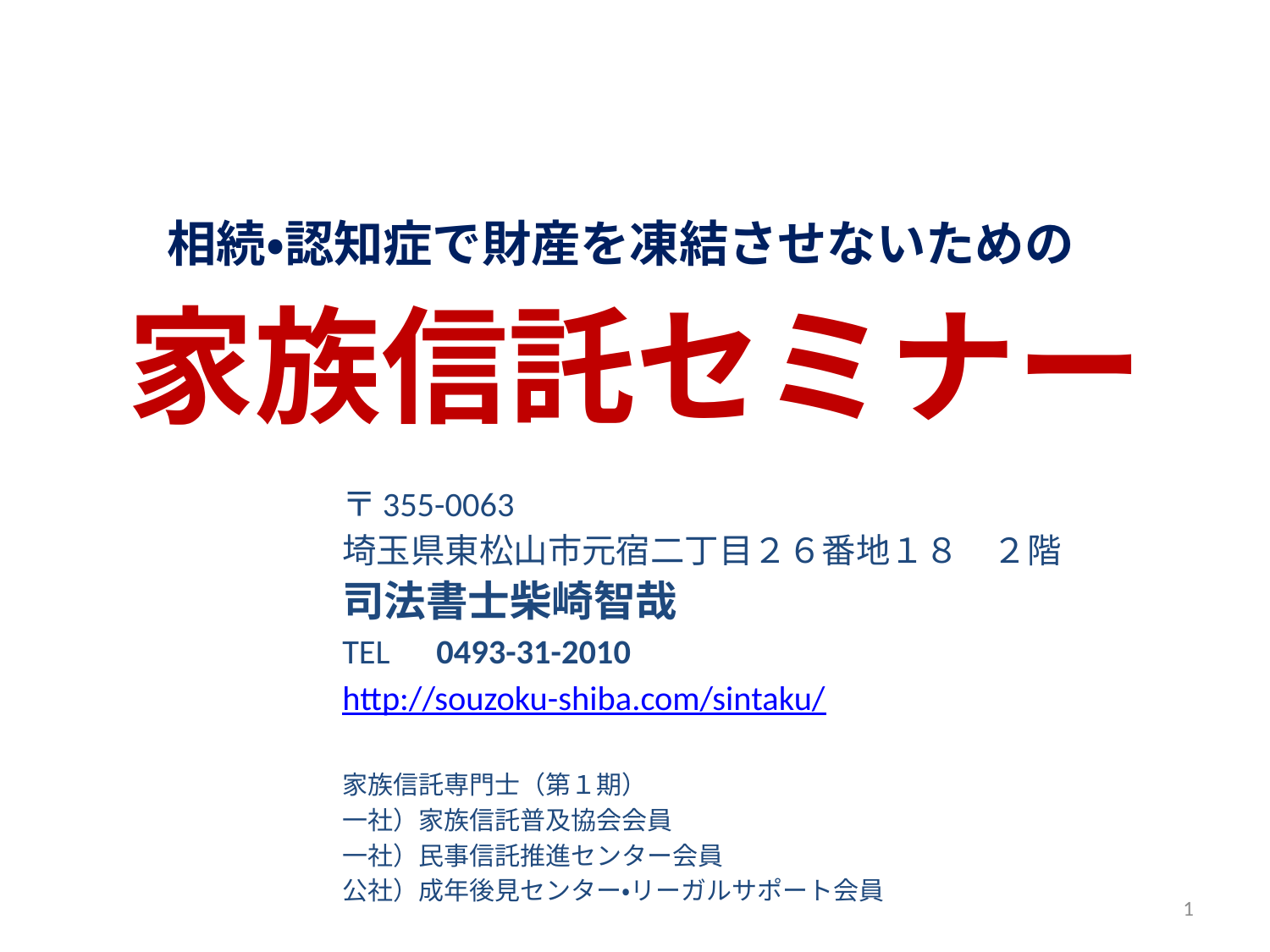

家族信託セミナー
相続・認知症で財産を凍結させないための
〒355-0063
埼玉県東松山市元宿二丁目２６番地１８　２階
司法書士柴崎智哉
TEL　0493-31-2010
http://souzoku-shiba.com/sintaku/

家族信託専門士（第１期）
一社）家族信託普及協会会員
一社）民事信託推進センター会員
公社）成年後見センター・リーガルサポート会員

1